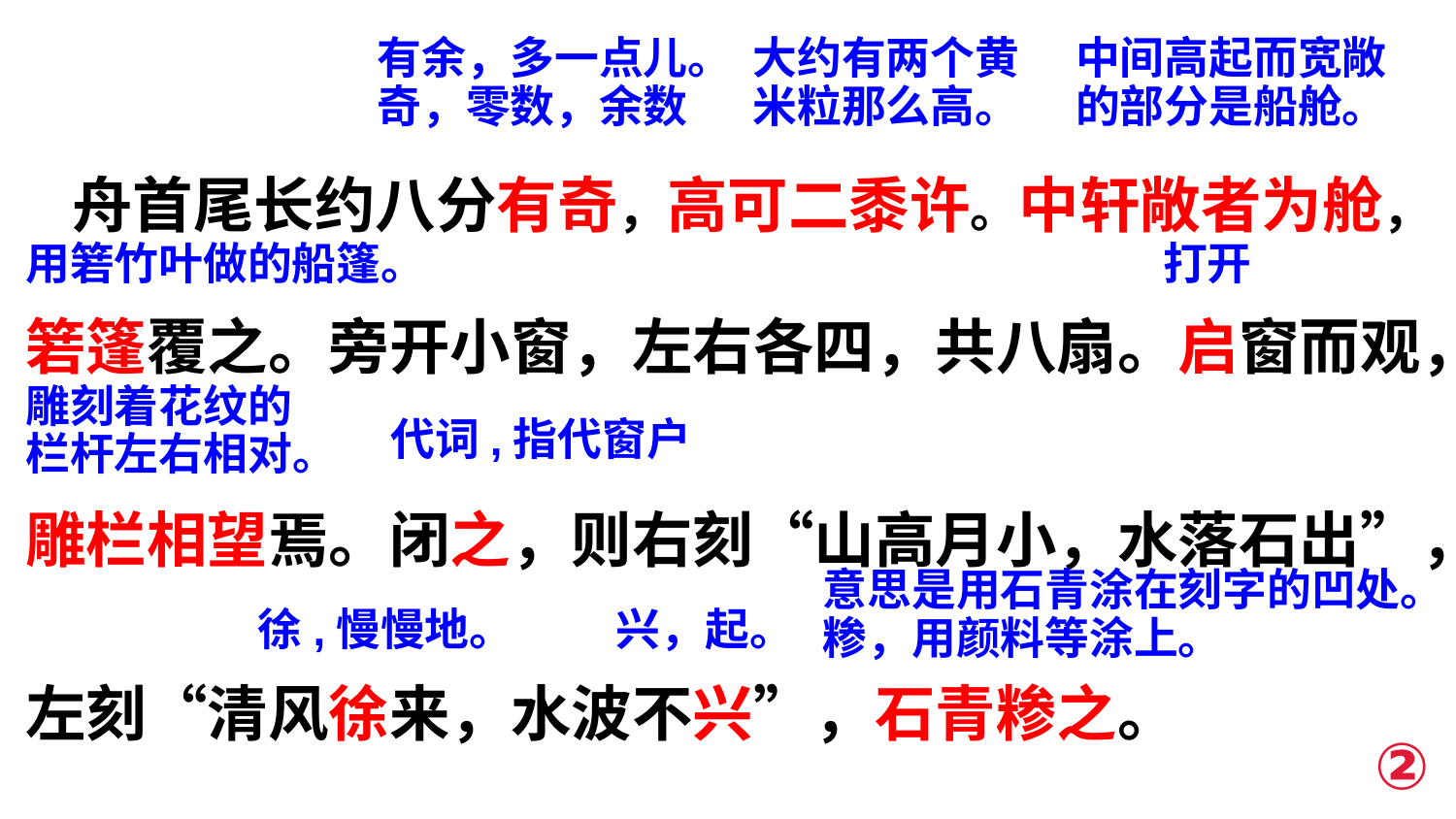

舟首尾长约八分有奇，高可二黍许。中轩敞者为舱，
箬篷覆之。旁开小窗，左右各四，共八扇。启窗而观，
雕栏相望焉。闭之，则右刻“山高月小，水落石出”，左刻“清风徐来，水波不兴”，石青糁之。
有余，多一点儿。奇，零数，余数
大约有两个黄米粒那么高。
中间高起而宽敞的部分是船舱。
用箬竹叶做的船篷。
打开
雕刻着花纹的栏杆左右相对。
代词,指代窗户
意思是用石青涂在刻字的凹处。糁，用颜料等涂上。
徐,慢慢地。
兴，起。
②